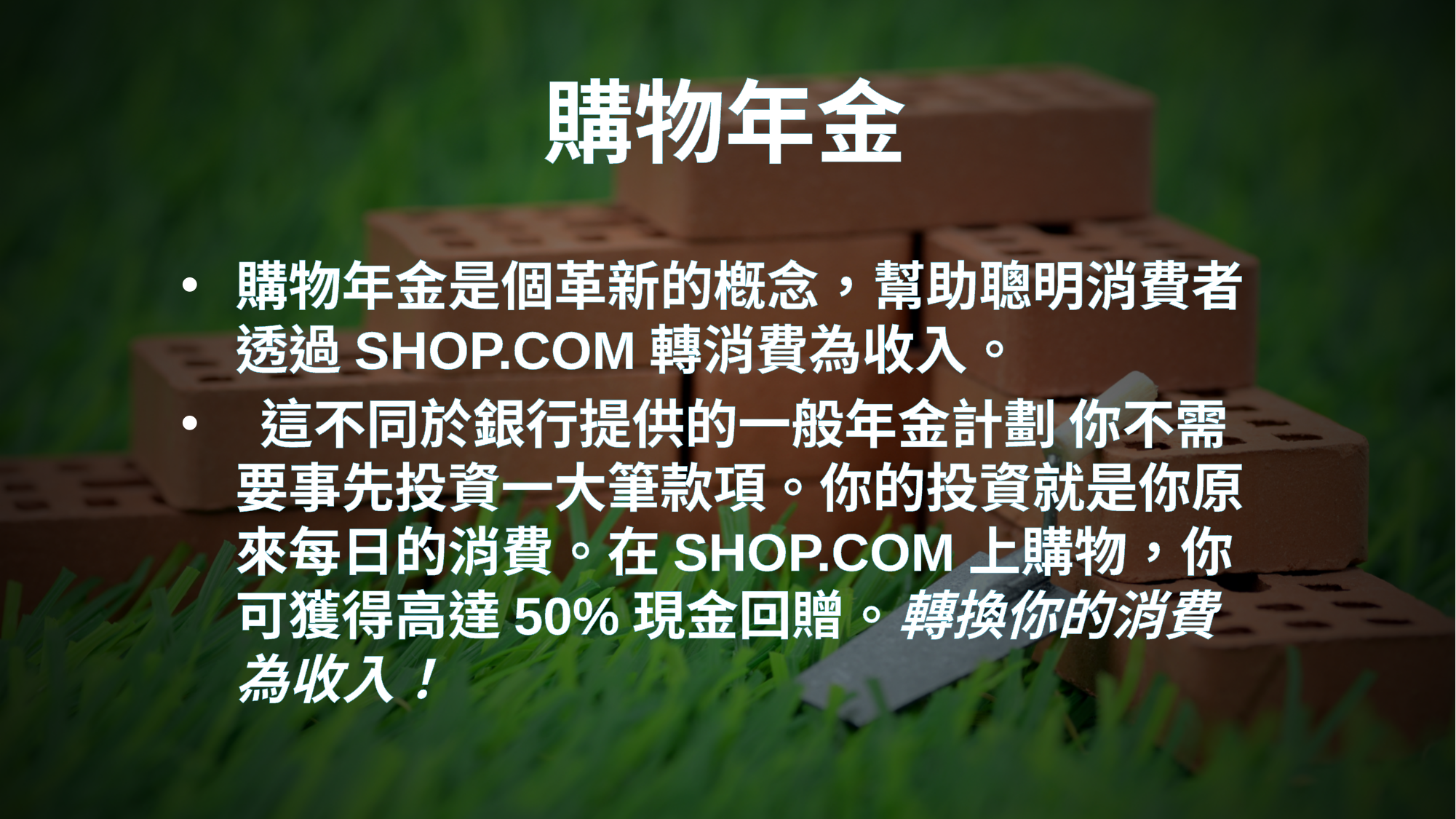

購物年金
購物年金是個革新的槪念，幫助聰明消費者透過SHOP.COM轉消費為收入。
 這不同於銀行提供的一般年金計劃 你不需要事先投資一大筆款項。你的投資就是你原來每日的消費。在SHOP.COM上購物，你可獲得高達50%現金回贈。轉換你的消費為收入！